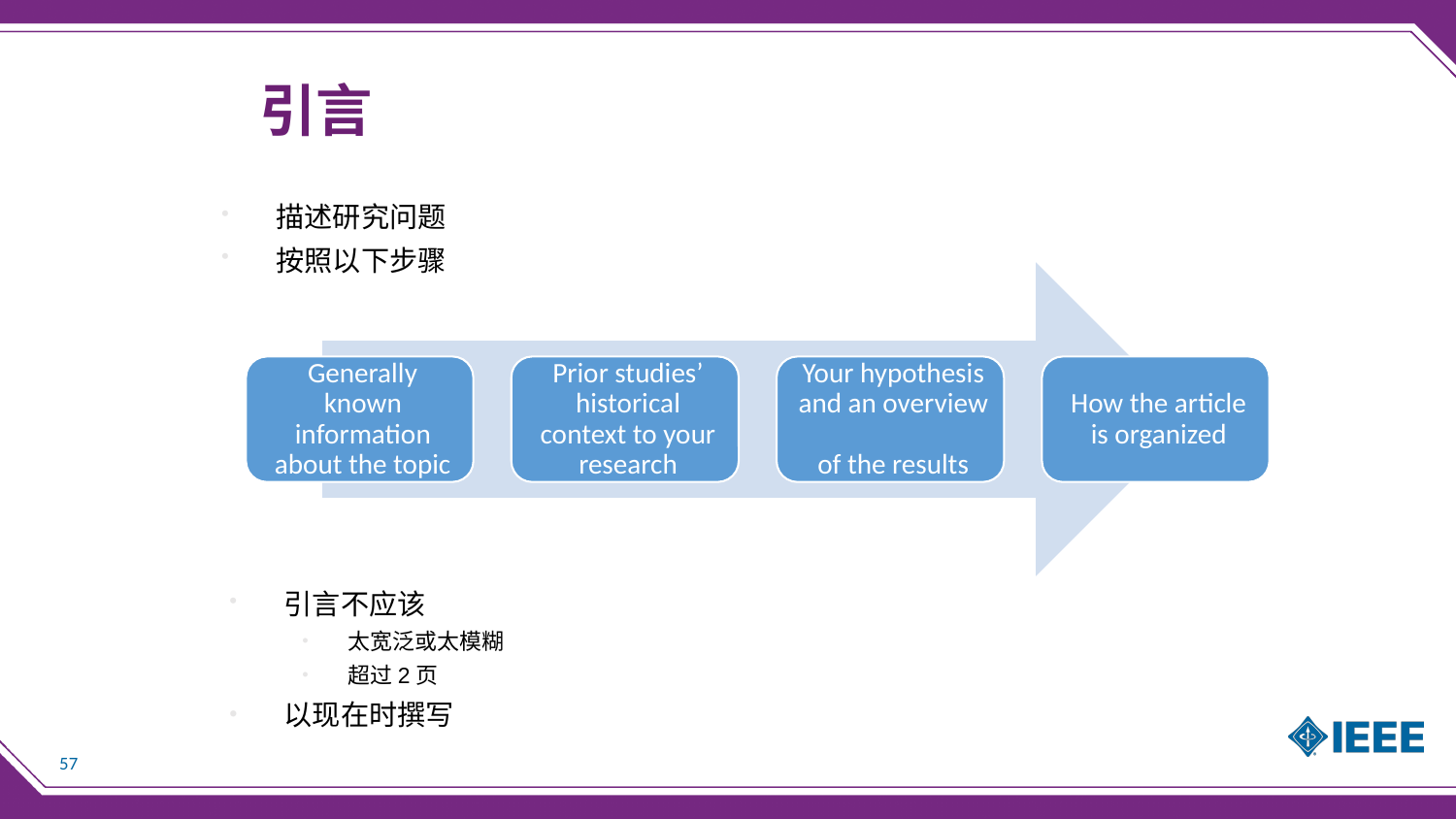

引言
描述研究问题
按照以下步骤
Generally known information about the topic
Prior studies’ historical context to your research
Your hypothesis and an overview
of the results
How the article is organized
引言不应该
太宽泛或太模糊
超过2页
以现在时撰写
57